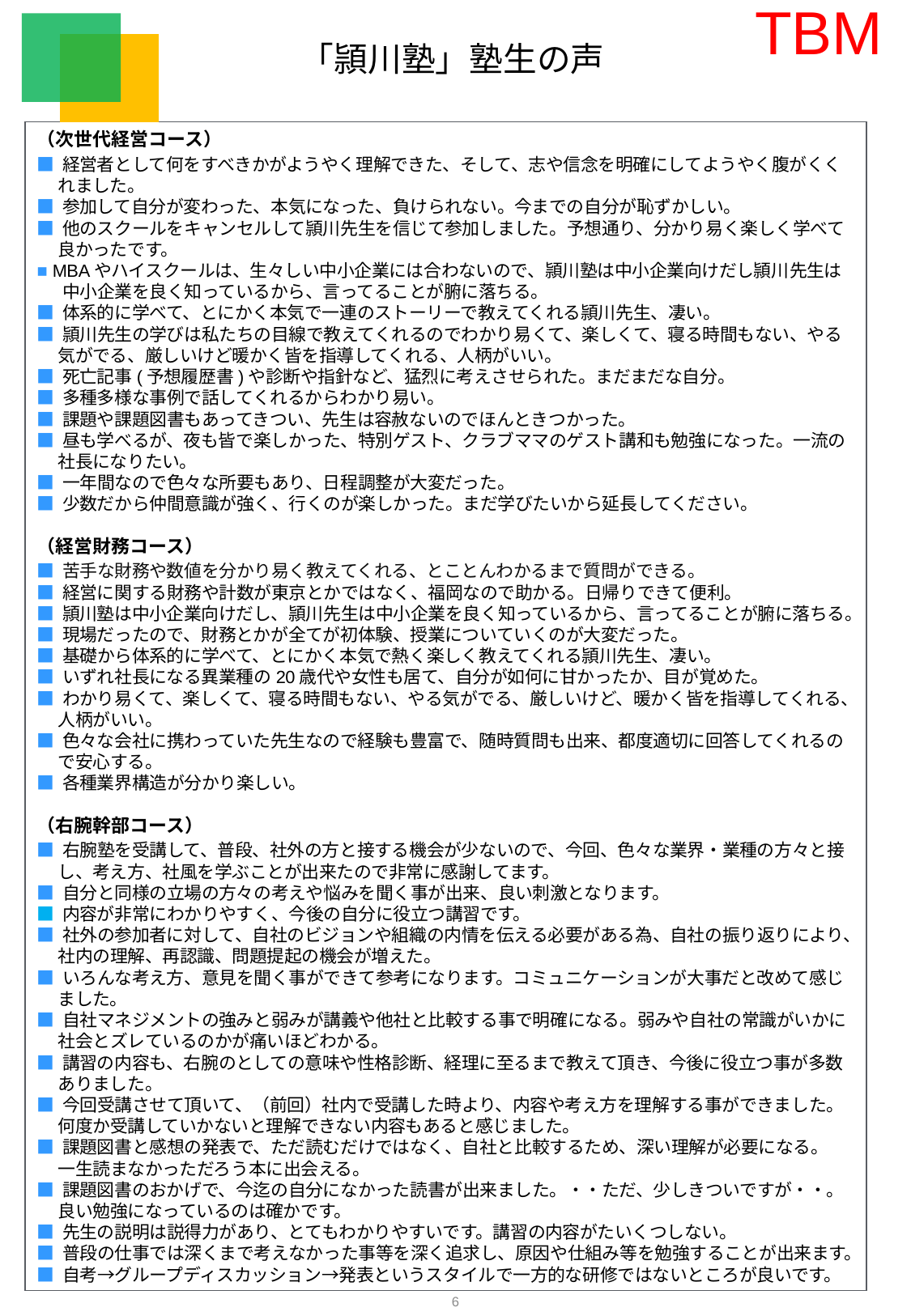

TBM

「頴川塾」塾生の声

（次世代経営コース）
■ 経営者として何をすべきかがようやく理解できた、そして、志や信念を明確にしてようやく腹がくく
　 れました。
■ 参加して自分が変わった、本気になった、負けられない。今までの自分が恥ずかしい。
■ 他のスクールをキャンセルして頴川先生を信じて参加しました。予想通り、分かり易く楽しく学べて
　 良かったです。
■ MBAやハイスクールは、生々しい中小企業には合わないので、頴川塾は中小企業向けだし頴川先生は
 　中小企業を良く知っているから、言ってることが腑に落ちる。
■ 体系的に学べて、とにかく本気で一連のストーリーで教えてくれる頴川先生、凄い。
■ 頴川先生の学びは私たちの目線で教えてくれるのでわかり易くて、楽しくて、寝る時間もない、やる
　 気がでる、厳しいけど暖かく皆を指導してくれる、人柄がいい。
■ 死亡記事(予想履歴書)や診断や指針など、猛烈に考えさせられた。まだまだな自分。
■ 多種多様な事例で話してくれるからわかり易い。
■ 課題や課題図書もあってきつい、先生は容赦ないのでほんときつかった。
■ 昼も学べるが、夜も皆で楽しかった、特別ゲスト、クラブママのゲスト講和も勉強になった。一流の
　 社長になりたい。
■ 一年間なので色々な所要もあり、日程調整が大変だった。
■ 少数だから仲間意識が強く、行くのが楽しかった。まだ学びたいから延長してください。
（経営財務コース）
■ 苦手な財務や数値を分かり易く教えてくれる、とことんわかるまで質問ができる。
■ 経営に関する財務や計数が東京とかではなく、福岡なので助かる。日帰りできて便利。
■ 頴川塾は中小企業向けだし、頴川先生は中小企業を良く知っているから、言ってることが腑に落ちる。
■ 現場だったので、財務とかが全てが初体験、授業についていくのが大変だった。
■ 基礎から体系的に学べて、とにかく本気で熱く楽しく教えてくれる頴川先生、凄い。
■ いずれ社長になる異業種の20歳代や女性も居て、自分が如何に甘かったか、目が覚めた。
■ わかり易くて、楽しくて、寝る時間もない、やる気がでる、厳しいけど、暖かく皆を指導してくれる、
　 人柄がいい。
■ 色々な会社に携わっていた先生なので経験も豊富で、随時質問も出来、都度適切に回答してくれるの
　 で安心する。
■ 各種業界構造が分かり楽しい。
（右腕幹部コース）
■ 右腕塾を受講して、普段、社外の方と接する機会が少ないので、今回、色々な業界・業種の方々と接
　 し、考え方、社風を学ぶことが出来たので非常に感謝してます。
■ 自分と同様の立場の方々の考えや悩みを聞く事が出来、良い刺激となります。
■ 内容が非常にわかりやすく、今後の自分に役立つ講習です。
■ 社外の参加者に対して、自社のビジョンや組織の内情を伝える必要がある為、自社の振り返りにより、
　 社内の理解、再認識、問題提起の機会が増えた。
■ いろんな考え方、意見を聞く事ができて参考になります。コミュニケーションが大事だと改めて感じ
　 ました。
■ 自社マネジメントの強みと弱みが講義や他社と比較する事で明確になる。弱みや自社の常識がいかに
　 社会とズレているのかが痛いほどわかる。
■ 講習の内容も、右腕のとしての意味や性格診断、経理に至るまで教えて頂き、今後に役立つ事が多数
　 ありました。
■ 今回受講させて頂いて、（前回）社内で受講した時より、内容や考え方を理解する事ができました。
　 何度か受講していかないと理解できない内容もあると感じました。
■ 課題図書と感想の発表で、ただ読むだけではなく、自社と比較するため、深い理解が必要になる。
　 一生読まなかっただろう本に出会える。
■ 課題図書のおかげで、今迄の自分になかった読書が出来ました。・・ただ、少しきついですが・・。
　 良い勉強になっているのは確かです。
■ 先生の説明は説得力があり、とてもわかりやすいです。講習の内容がたいくつしない。
■ 普段の仕事では深くまで考えなかった事等を深く追求し、原因や仕組み等を勉強することが出来ます。
■ 自考→グループディスカッション→発表というスタイルで一方的な研修ではないところが良いです。
6